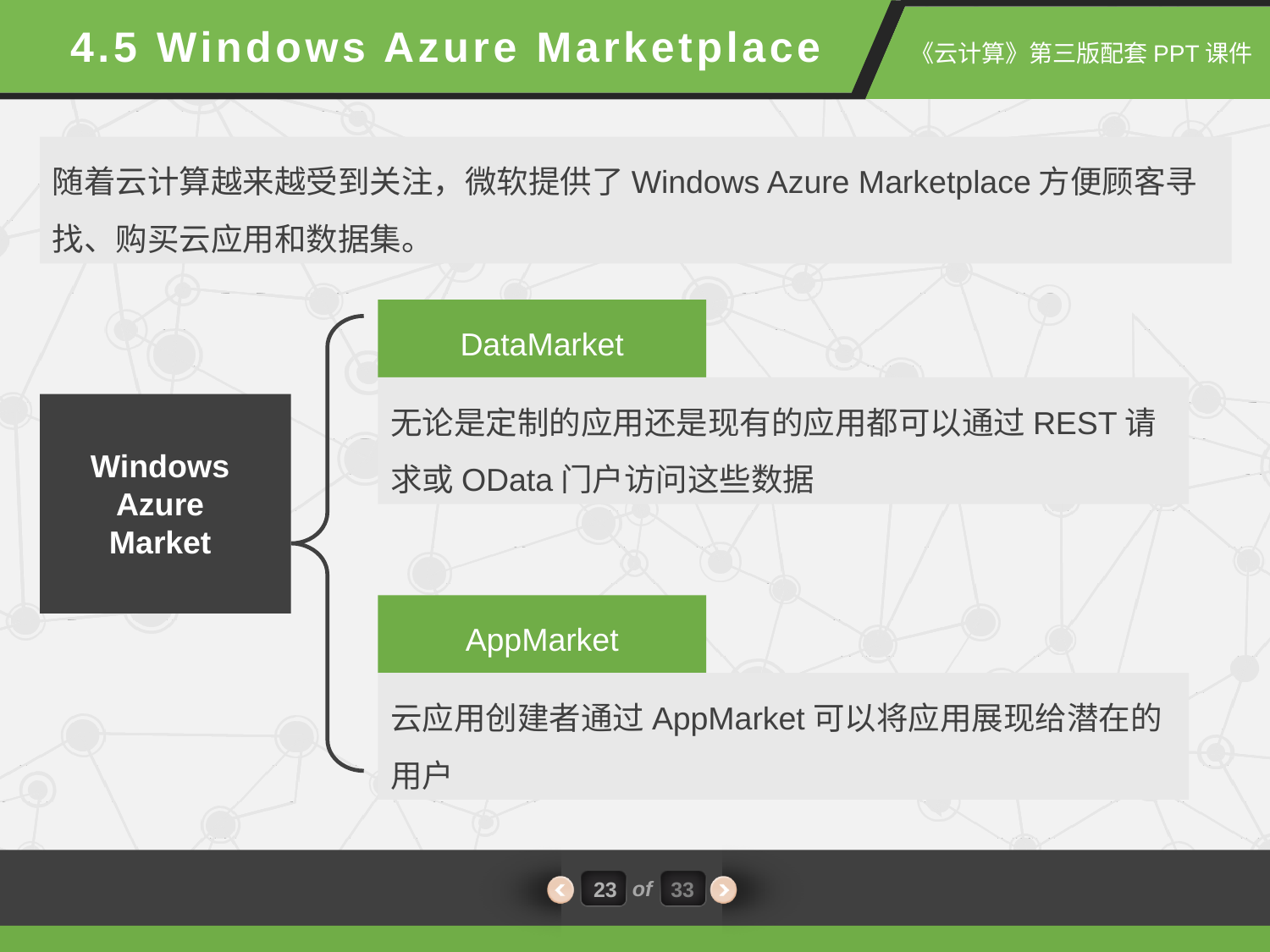

4.5 Windows Azure Marketplace
随着云计算越来越受到关注，微软提供了Windows Azure Marketplace方便顾客寻找、购买云应用和数据集。

DataMarket

无论是定制的应用还是现有的应用都可以通过REST请求或OData门户访问这些数据

Windows Azure Market

AppMarket
云应用创建者通过AppMarket可以将应用展现给潜在的用户
23